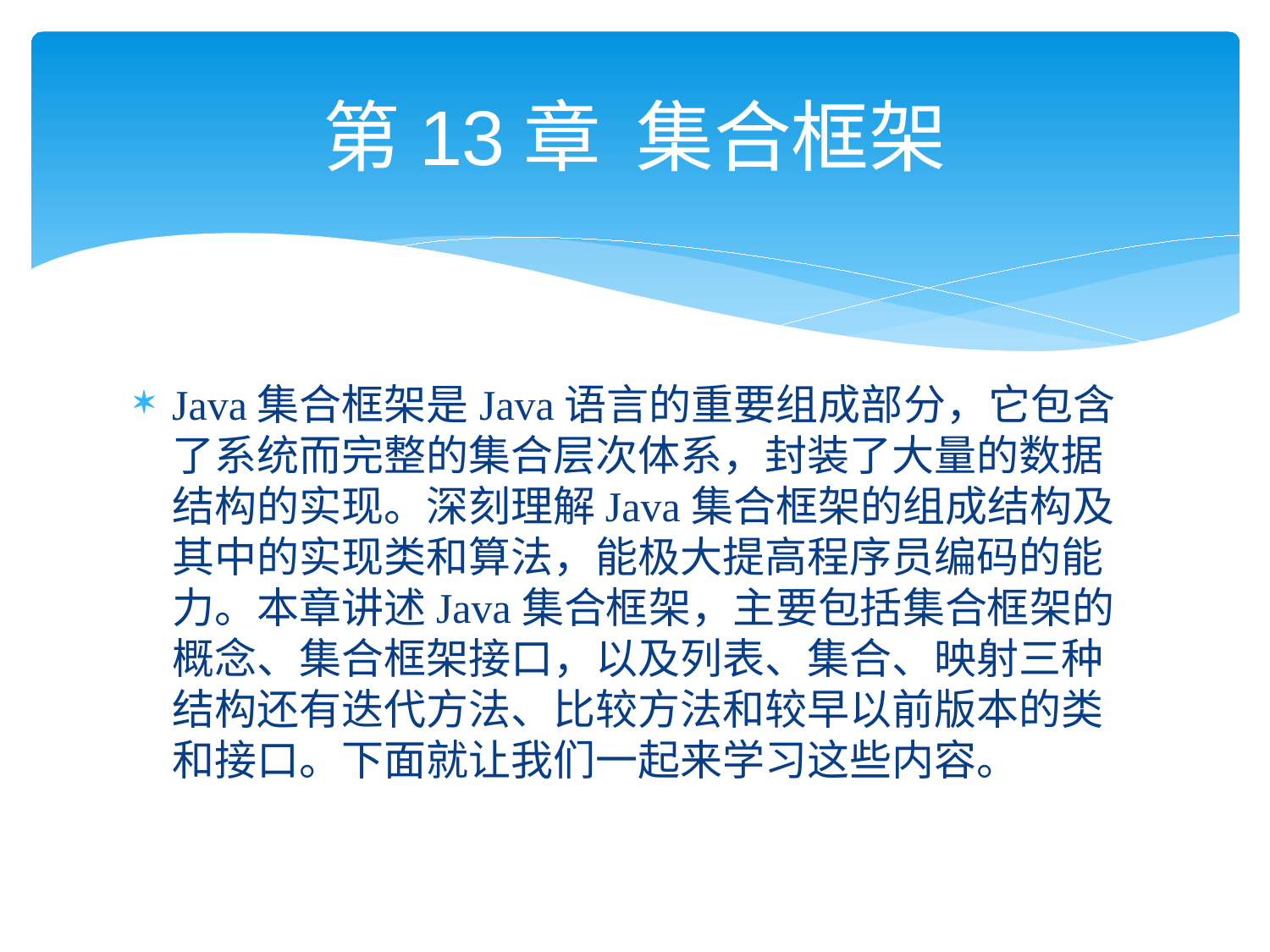

# 第13章  集合框架
Java集合框架是Java语言的重要组成部分，它包含了系统而完整的集合层次体系，封装了大量的数据结构的实现。深刻理解Java集合框架的组成结构及其中的实现类和算法，能极大提高程序员编码的能力。本章讲述Java集合框架，主要包括集合框架的概念、集合框架接口，以及列表、集合、映射三种结构还有迭代方法、比较方法和较早以前版本的类和接口。下面就让我们一起来学习这些内容。